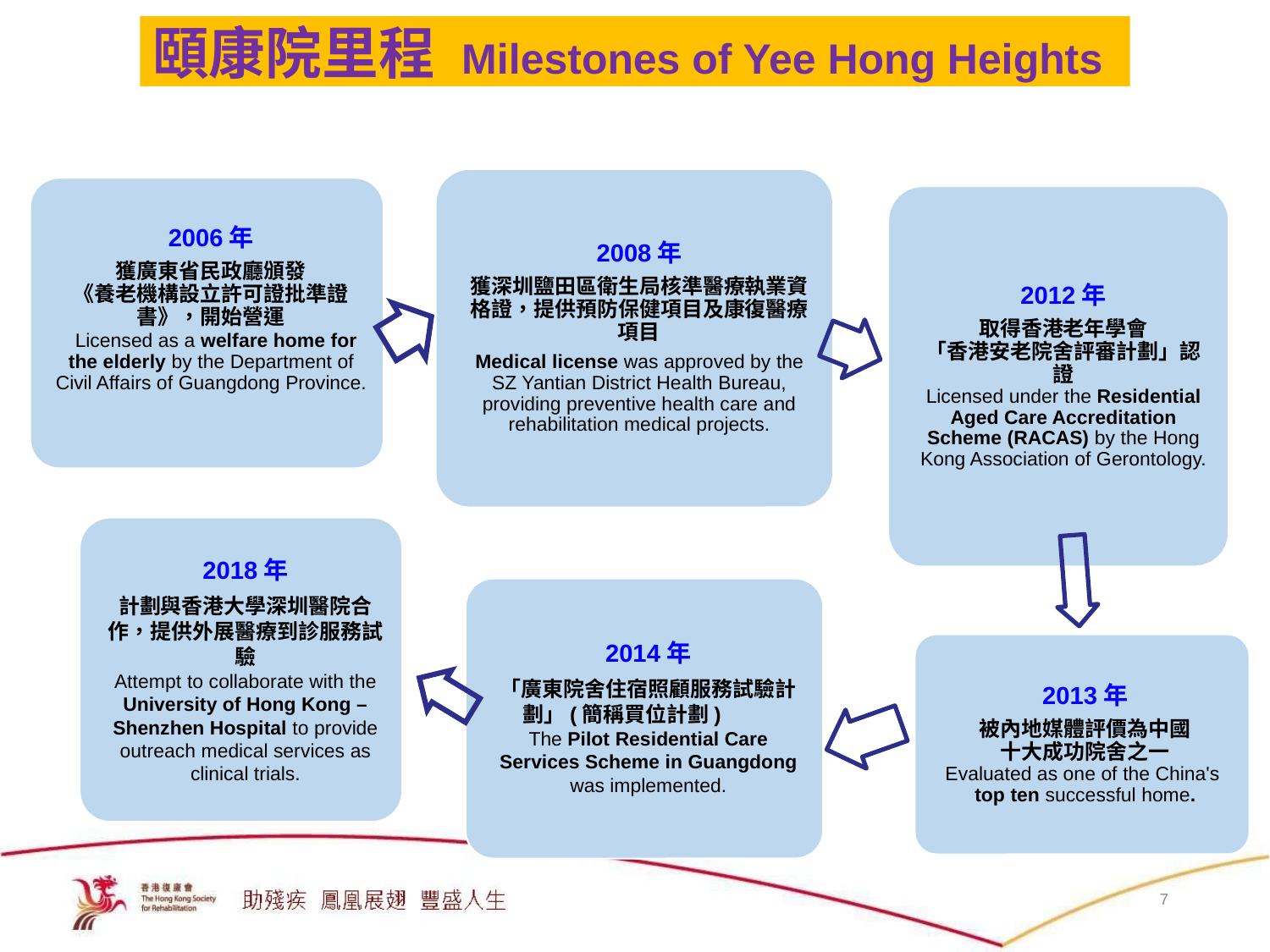

# 頤康院里程 Milestones of Yee Hong Heights
2006年
獲廣東省民政廳頒發
《養老機構設立許可證批準證書》，開始營運
 Licensed as a welfare home for the elderly by the Department of Civil Affairs of Guangdong Province.

2008年
獲深圳鹽田區衛生局核準醫療執業資格證，提供預防保健項目及康復醫療項目
Medical license was approved by the SZ Yantian District Health Bureau, providing preventive health care and rehabilitation medical projects.

2012年
取得香港老年學會
「香港安老院舍評審計劃」認證
Licensed under the Residential Aged Care Accreditation Scheme (RACAS) by the Hong Kong Association of Gerontology.

2013年
被內地媒體評價為中國
十大成功院舍之一
Evaluated as one of the China's
top ten successful home.

2014年
「廣東院舍住宿照顧服務試驗計劃」(簡稱買位計劃)
The Pilot Residential Care Services Scheme in Guangdong was implemented.

2018年
計劃與香港大學深圳醫院合作，提供外展醫療到診服務試驗
Attempt to collaborate with the University of Hong Kong –Shenzhen Hospital to provide outreach medical services as clinical trials.
7